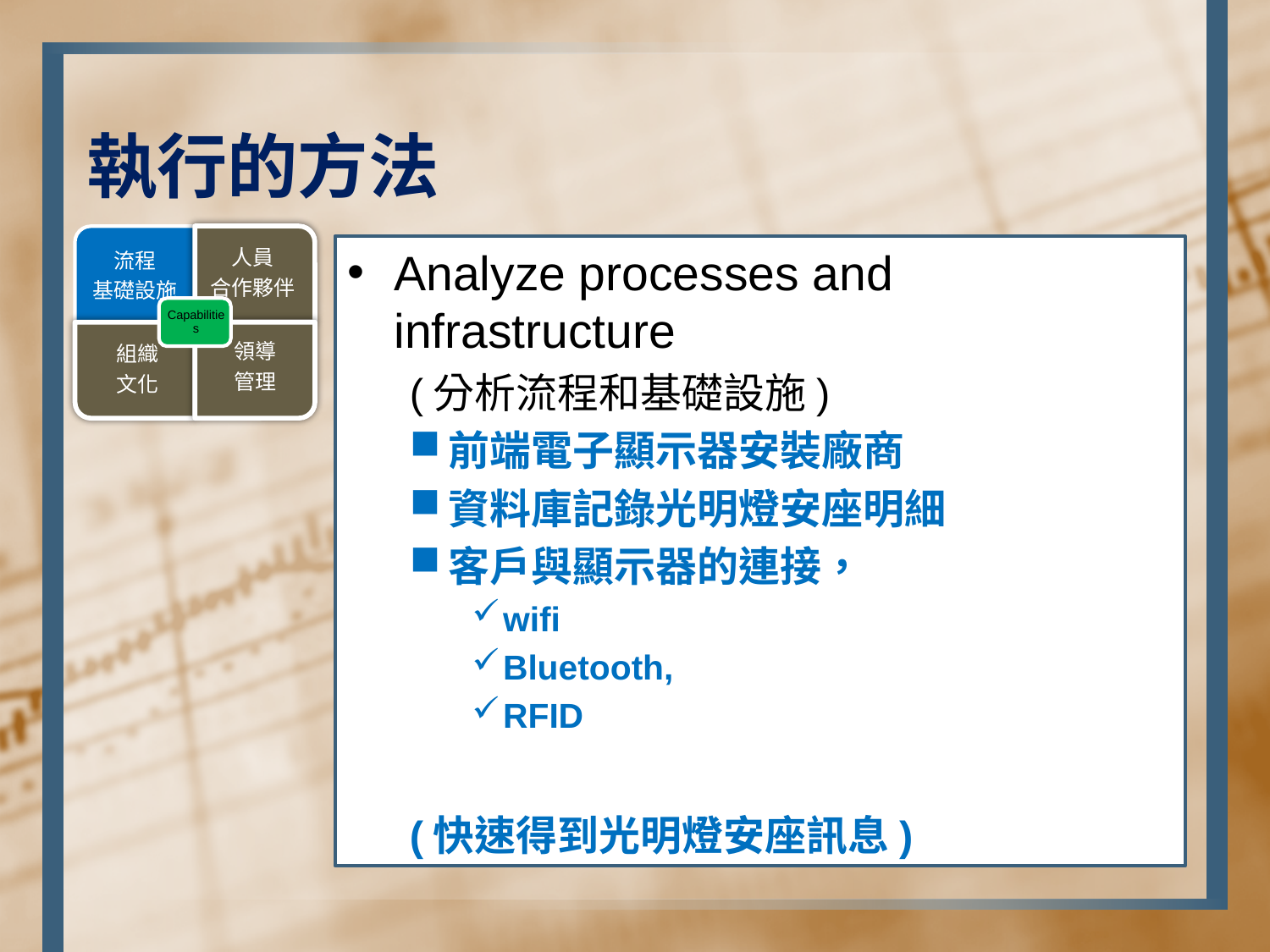

# 執行的方法
流程
基礎設施
人員
合作夥伴
組織
文化
領導
管理
Capabilities
Analyze processes and infrastructure
(分析流程和基礎設施)
前端電子顯示器安裝廠商
資料庫記錄光明燈安座明細
客戶與顯示器的連接，
wifi
Bluetooth,
RFID

(快速得到光明燈安座訊息)